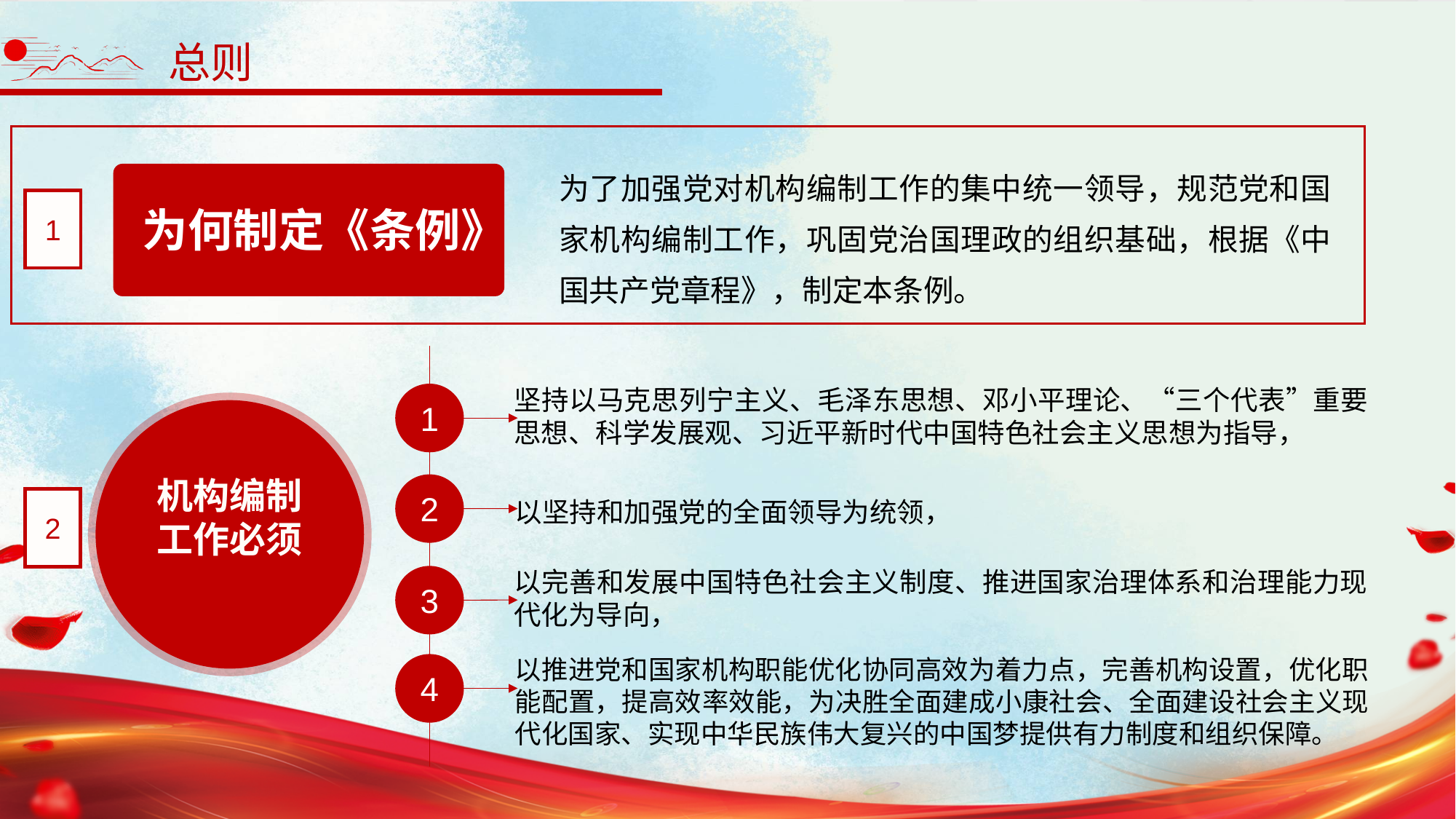

总则

为了加强党对机构编制工作的集中统一领导，规范党和国家机构编制工作，巩固党治国理政的组织基础，根据《中国共产党章程》，制定本条例。

1
为何制定《条例》
坚持以马克思列宁主义、毛泽东思想、邓小平理论、“三个代表”重要思想、科学发展观、习近平新时代中国特色社会主义思想为指导，
1

机构编制
工作必须

2
2
以坚持和加强党的全面领导为统领，
以完善和发展中国特色社会主义制度、推进国家治理体系和治理能力现代化为导向，
3
以推进党和国家机构职能优化协同高效为着力点，完善机构设置，优化职能配置，提高效率效能，为决胜全面建成小康社会、全面建设社会主义现代化国家、实现中华民族伟大复兴的中国梦提供有力制度和组织保障。
4